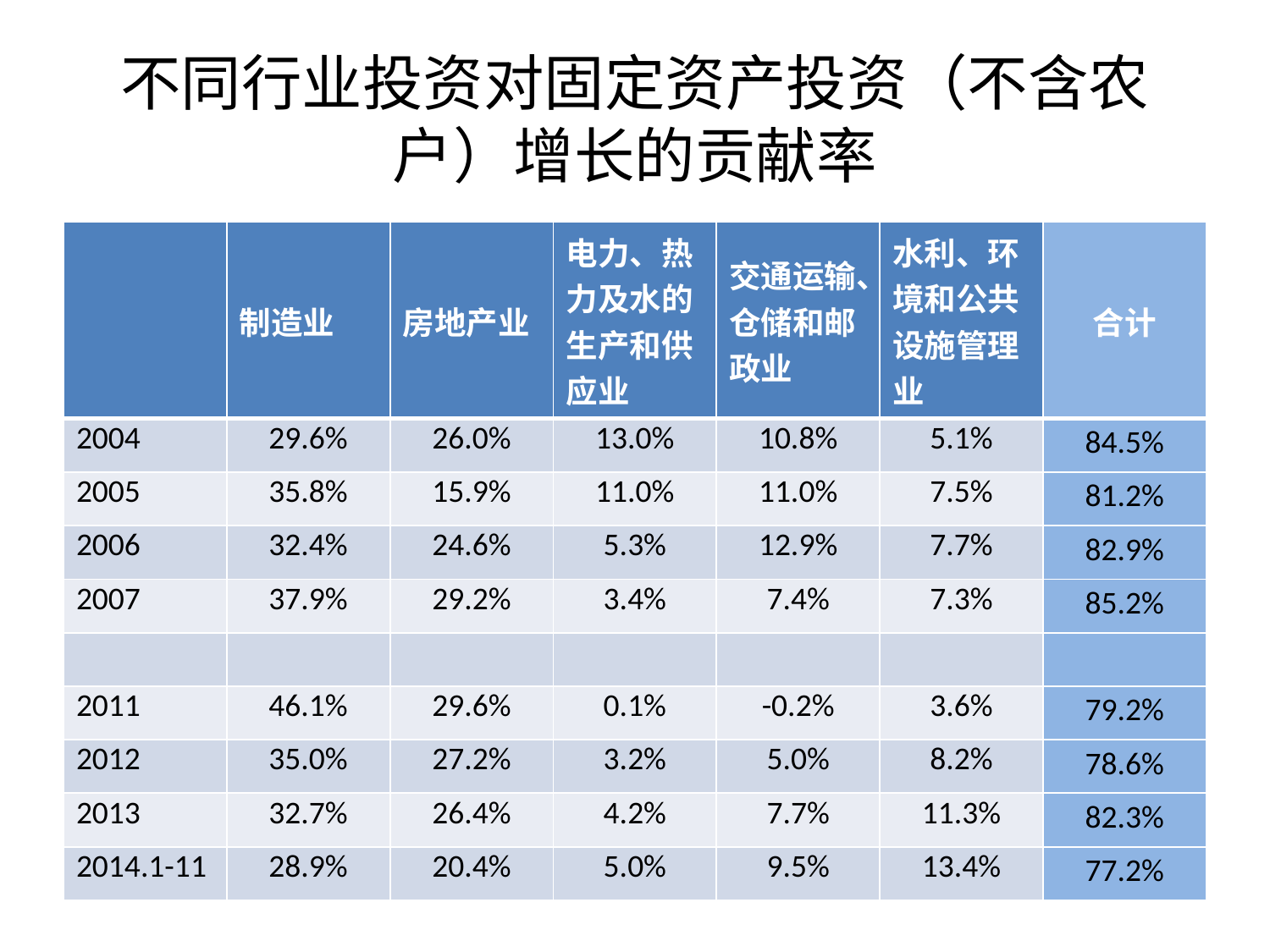

# 不同行业投资对固定资产投资（不含农户）增长的贡献率
|  | 制造业 | 房地产业 | 电力、热力及水的生产和供应业 | 交通运输、仓储和邮政业 | 水利、环境和公共设施管理业 | 合计 |
| --- | --- | --- | --- | --- | --- | --- |
| 2004 | 29.6% | 26.0% | 13.0% | 10.8% | 5.1% | 84.5% |
| 2005 | 35.8% | 15.9% | 11.0% | 11.0% | 7.5% | 81.2% |
| 2006 | 32.4% | 24.6% | 5.3% | 12.9% | 7.7% | 82.9% |
| 2007 | 37.9% | 29.2% | 3.4% | 7.4% | 7.3% | 85.2% |
|  |  |  |  |  |  |  |
| 2011 | 46.1% | 29.6% | 0.1% | -0.2% | 3.6% | 79.2% |
| 2012 | 35.0% | 27.2% | 3.2% | 5.0% | 8.2% | 78.6% |
| 2013 | 32.7% | 26.4% | 4.2% | 7.7% | 11.3% | 82.3% |
| 2014.1-11 | 28.9% | 20.4% | 5.0% | 9.5% | 13.4% | 77.2% |